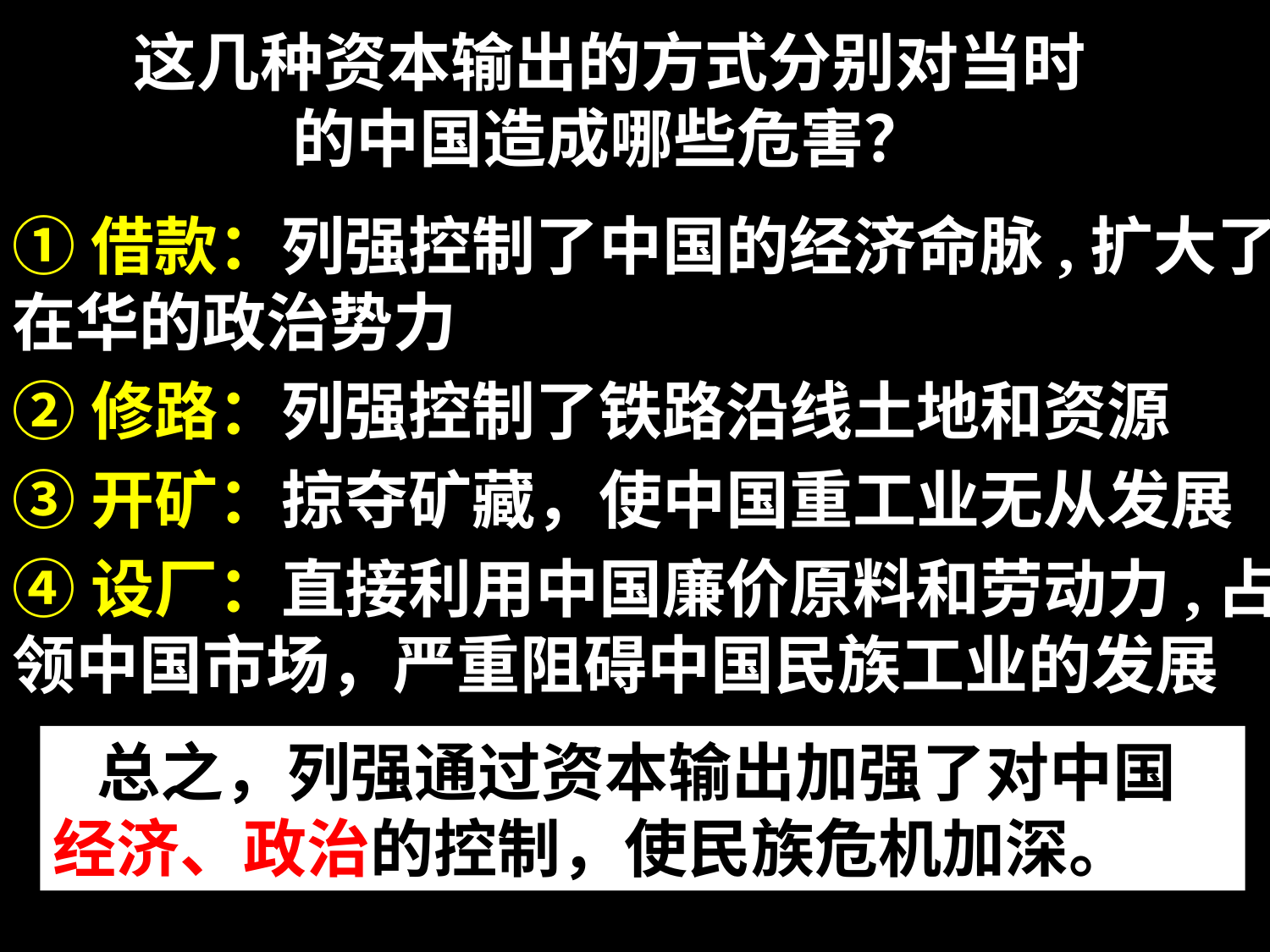

这几种资本输出的方式分别对当时的中国造成哪些危害？
①借款：列强控制了中国的经济命脉,扩大了在华的政治势力
②修路：列强控制了铁路沿线土地和资源
③开矿：掠夺矿藏，使中国重工业无从发展
④设厂：直接利用中国廉价原料和劳动力,占领中国市场，严重阻碍中国民族工业的发展
  总之，列强通过资本输出加强了对中国经济、政治的控制，使民族危机加深。